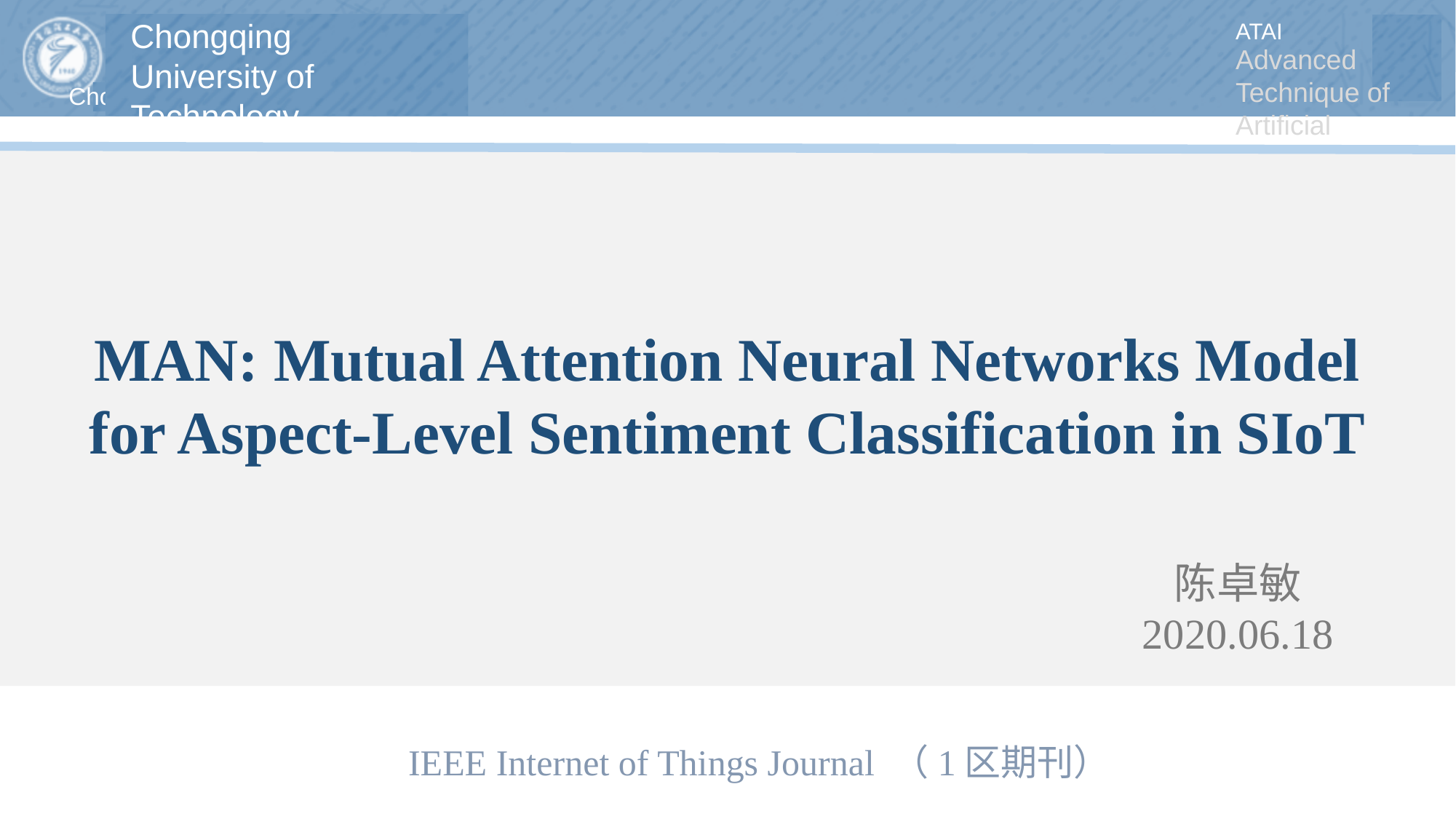

MAN: Mutual Attention Neural Networks Model
for Aspect-Level Sentiment Classification in SIoT
陈卓敏
2020.06.18
IEEE Internet of Things Journal （1区期刊）